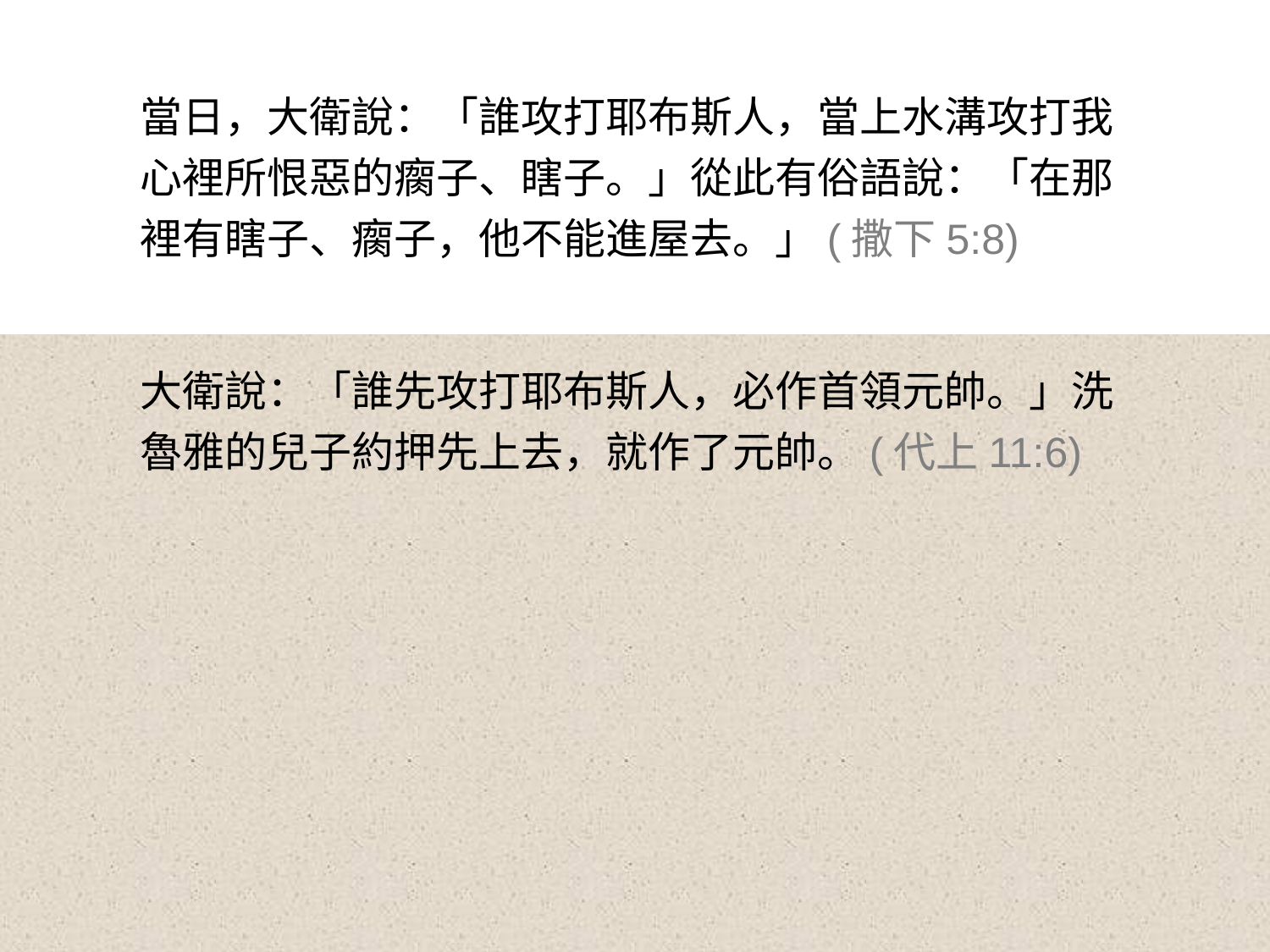

當日，大衛說：「誰攻打耶布斯人，當上水溝攻打我心裡所恨惡的瘸子、瞎子。」從此有俗語說：「在那裡有瞎子、瘸子，他不能進屋去。」(撒下5:8)

大衛說：「誰先攻打耶布斯人，必作首領元帥。」洗魯雅的兒子約押先上去，就作了元帥。(代上11:6)